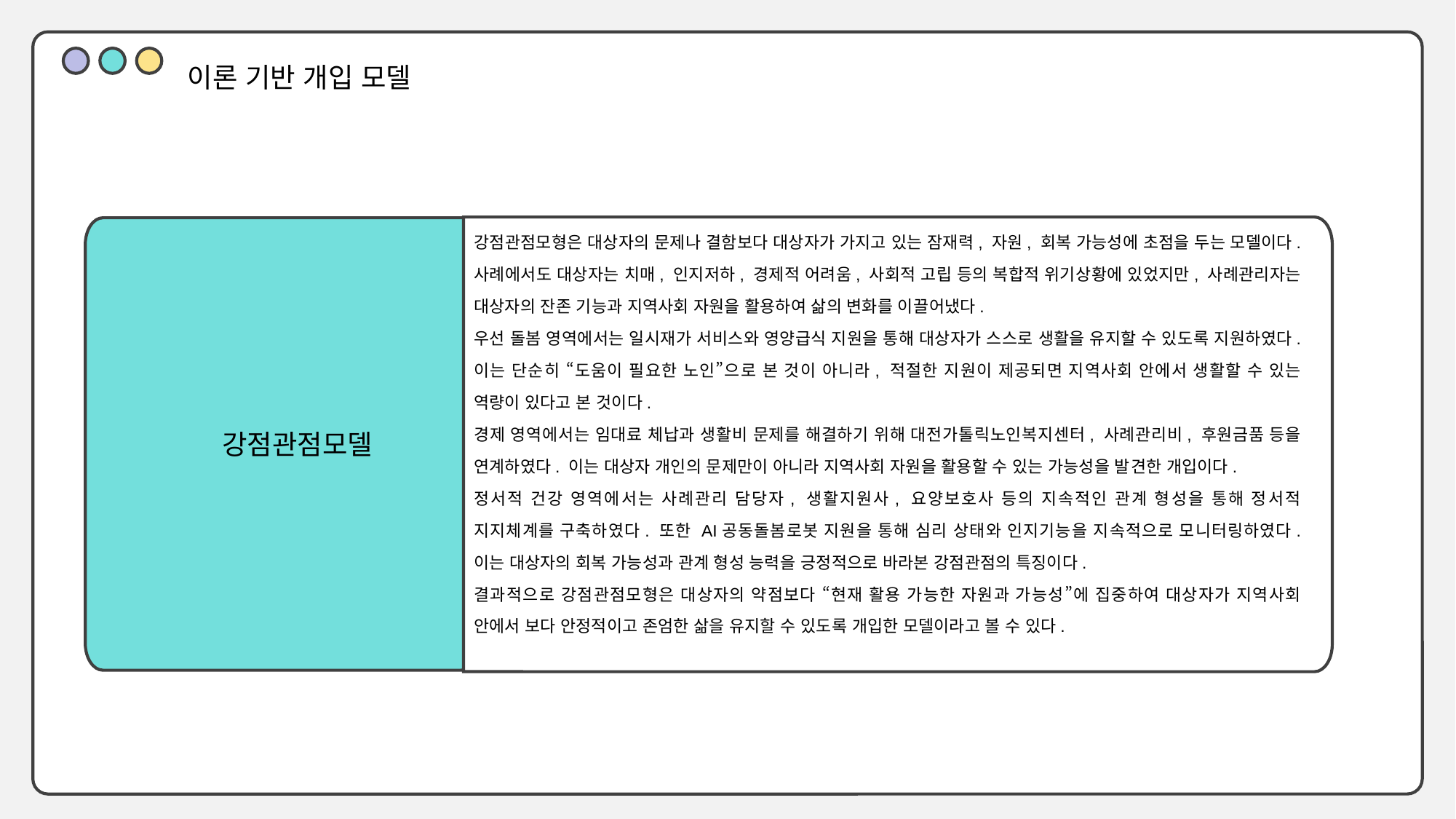

이론 기반 개입 모델

강점관점모형은 대상자의 문제나 결함보다 대상자가 가지고 있는 잠재력, 자원, 회복 가능성에 초점을 두는 모델이다. 사례에서도 대상자는 치매, 인지저하, 경제적 어려움, 사회적 고립 등의 복합적 위기상황에 있었지만, 사례관리자는 대상자의 잔존 기능과 지역사회 자원을 활용하여 삶의 변화를 이끌어냈다.
우선 돌봄 영역에서는 일시재가 서비스와 영양급식 지원을 통해 대상자가 스스로 생활을 유지할 수 있도록 지원하였다. 이는 단순히 “도움이 필요한 노인”으로 본 것이 아니라, 적절한 지원이 제공되면 지역사회 안에서 생활할 수 있는 역량이 있다고 본 것이다.
경제 영역에서는 임대료 체납과 생활비 문제를 해결하기 위해 대전가톨릭노인복지센터, 사례관리비, 후원금품 등을 연계하였다. 이는 대상자 개인의 문제만이 아니라 지역사회 자원을 활용할 수 있는 가능성을 발견한 개입이다.
정서적 건강 영역에서는 사례관리 담당자, 생활지원사, 요양보호사 등의 지속적인 관계 형성을 통해 정서적 지지체계를 구축하였다. 또한 AI공동돌봄로봇 지원을 통해 심리 상태와 인지기능을 지속적으로 모니터링하였다. 이는 대상자의 회복 가능성과 관계 형성 능력을 긍정적으로 바라본 강점관점의 특징이다.
결과적으로 강점관점모형은 대상자의 약점보다 “현재 활용 가능한 자원과 가능성”에 집중하여 대상자가 지역사회 안에서 보다 안정적이고 존엄한 삶을 유지할 수 있도록 개입한 모델이라고 볼 수 있다.

강점관점모델